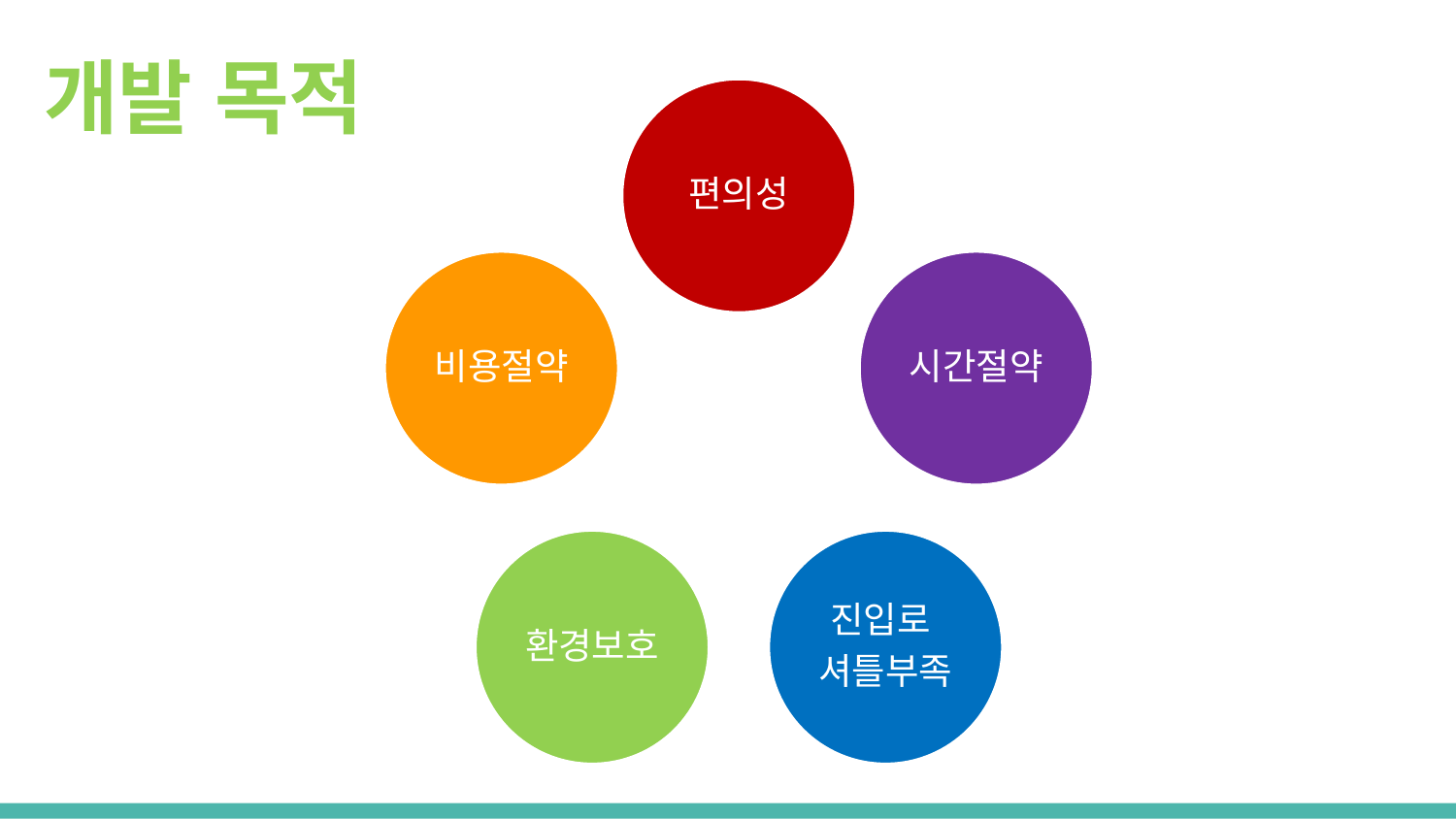

# 개발 목적
편의성
비용절약
시간절약
환경보호
진입로
셔틀부족